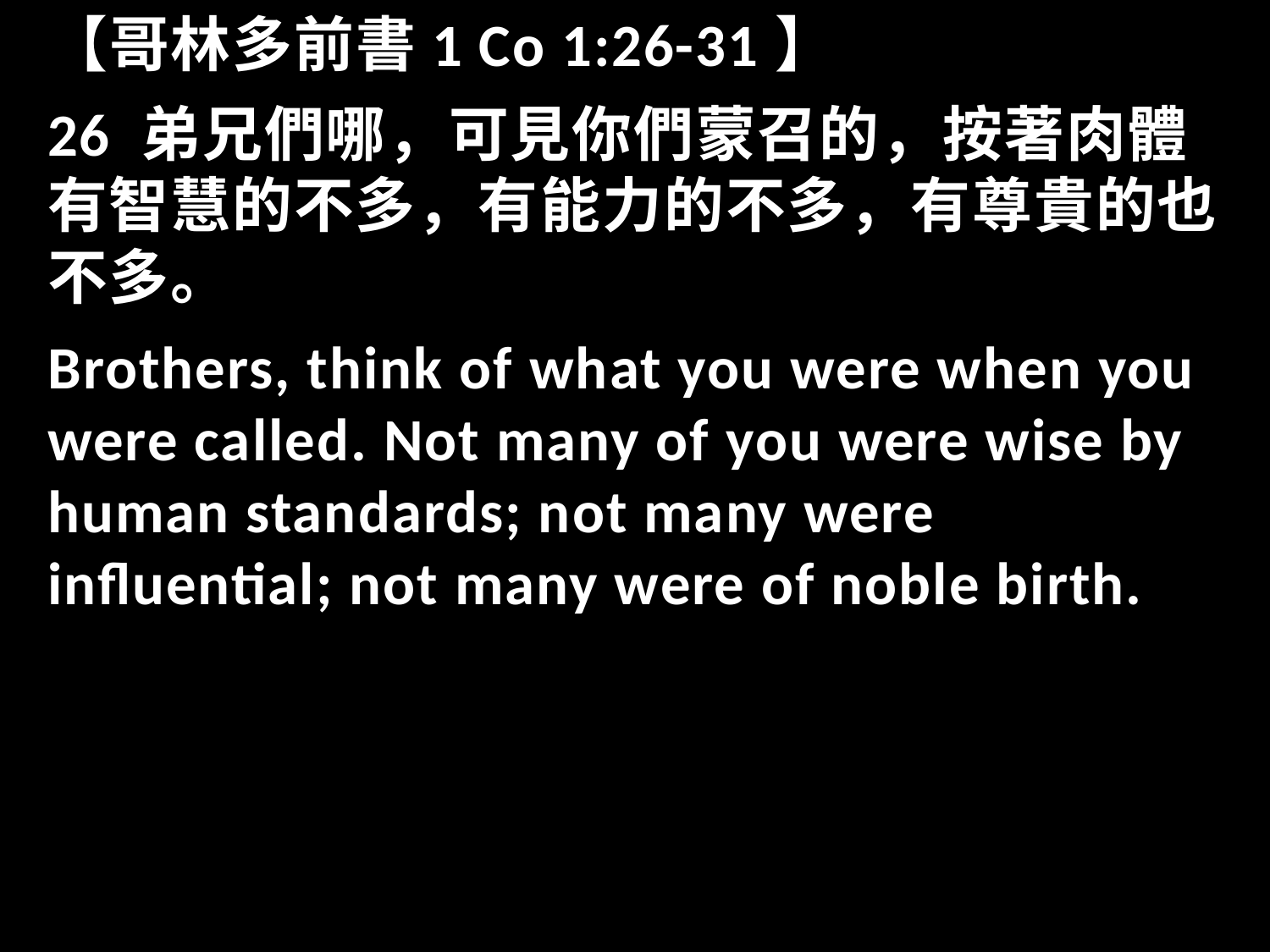

【哥林多前書1 Co 1:26-31】
26 弟兄們哪，可見你們蒙召的，按著肉體有智慧的不多，有能力的不多，有尊貴的也不多。
Brothers, think of what you were when you were called. Not many of you were wise by human standards; not many were influential; not many were of noble birth.